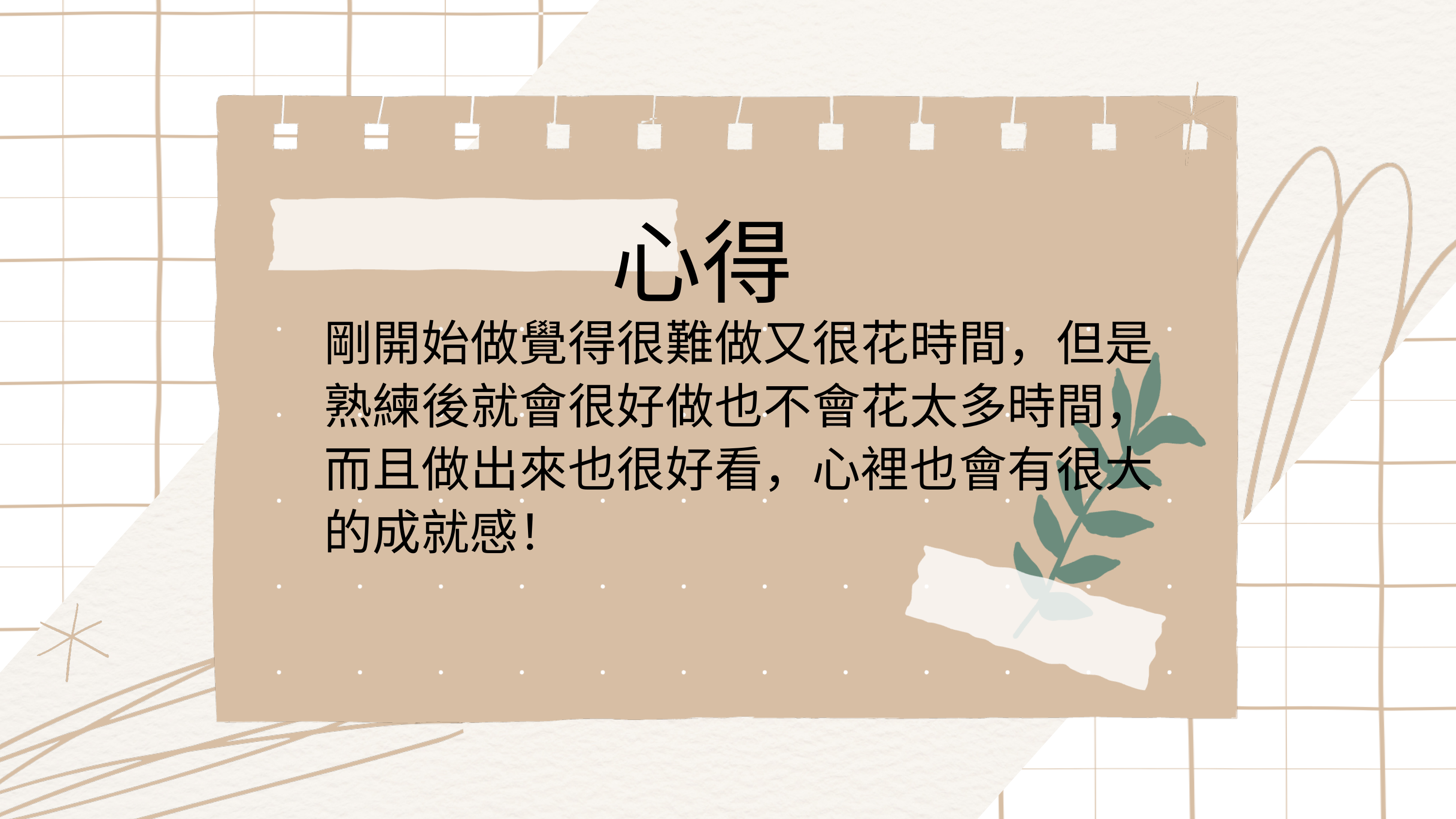

心得

剛開始做覺得很難做又很花時間，但是熟練後就會很好做也不會花太多時間，而且做出來也很好看，心裡也會有很大的成就感！